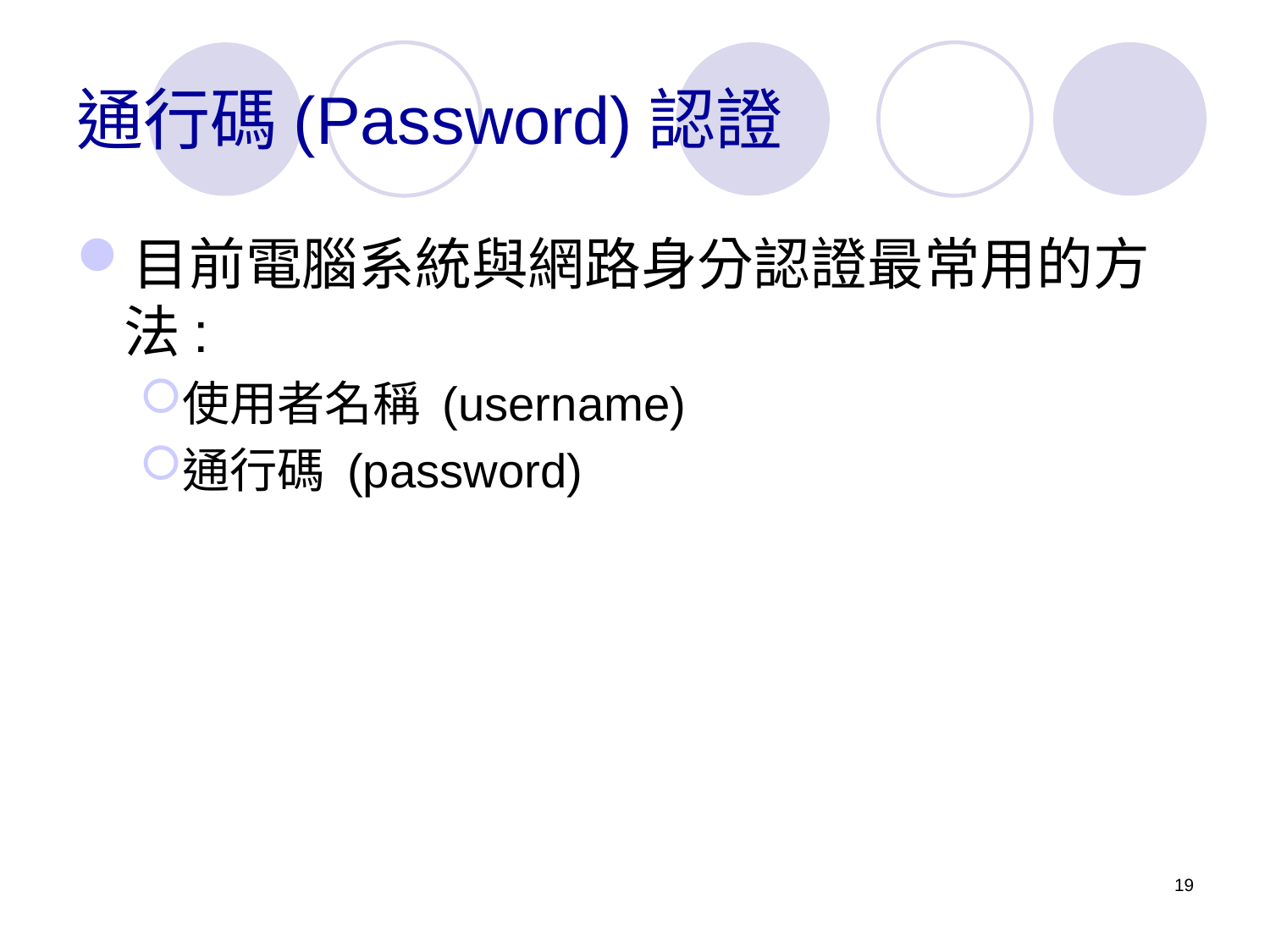

# 通行碼(Password)認證
目前電腦系統與網路身分認證最常用的方法:
使用者名稱 (username)
通行碼 (password)

19